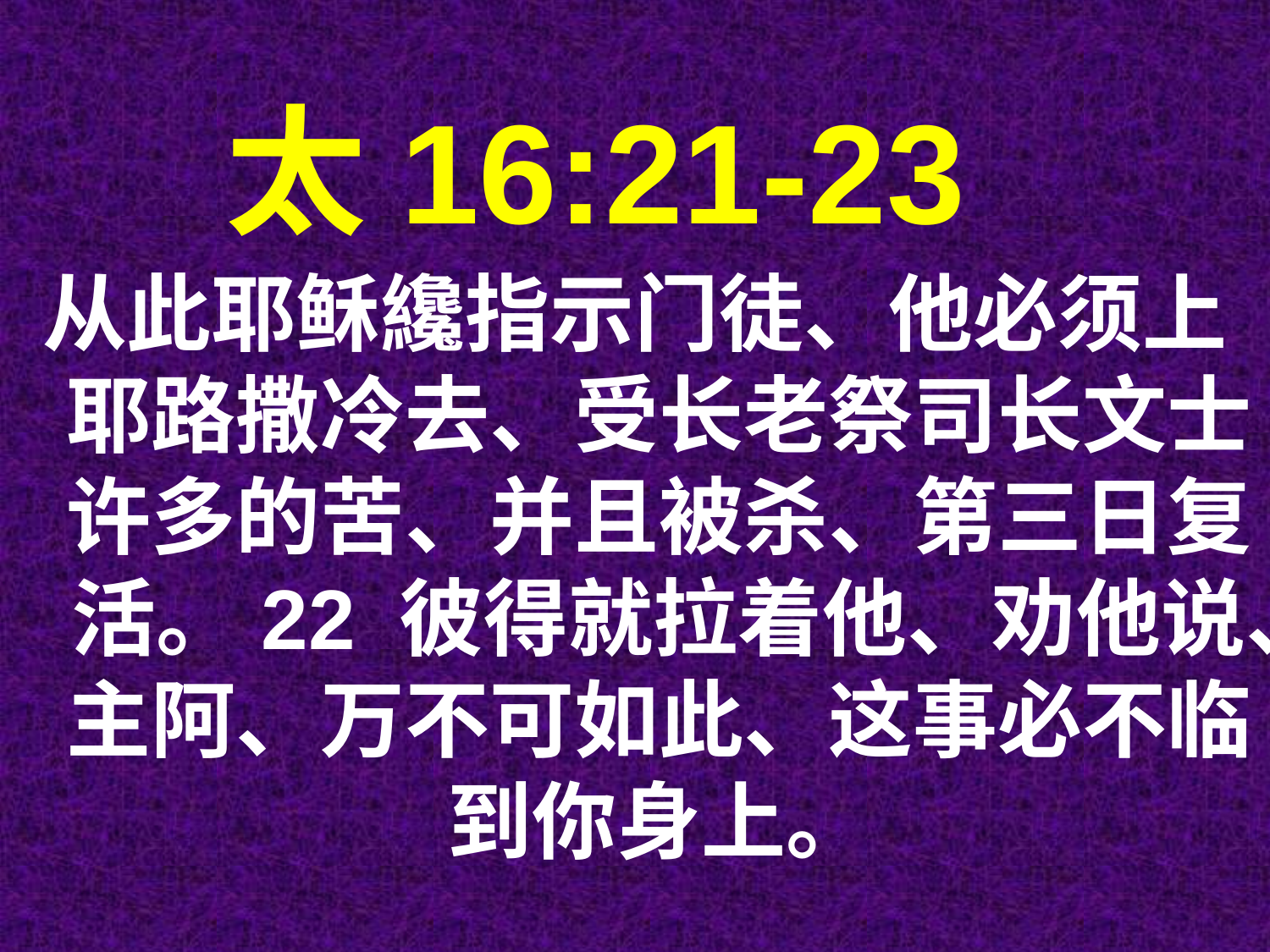

太16:21-23
从此耶稣纔指示门徒、他必须上耶路撒冷去、受长老祭司长文士许多的苦、并且被杀、第三日复活。22 彼得就拉着他、劝他说、主阿、万不可如此、这事必不临到你身上。